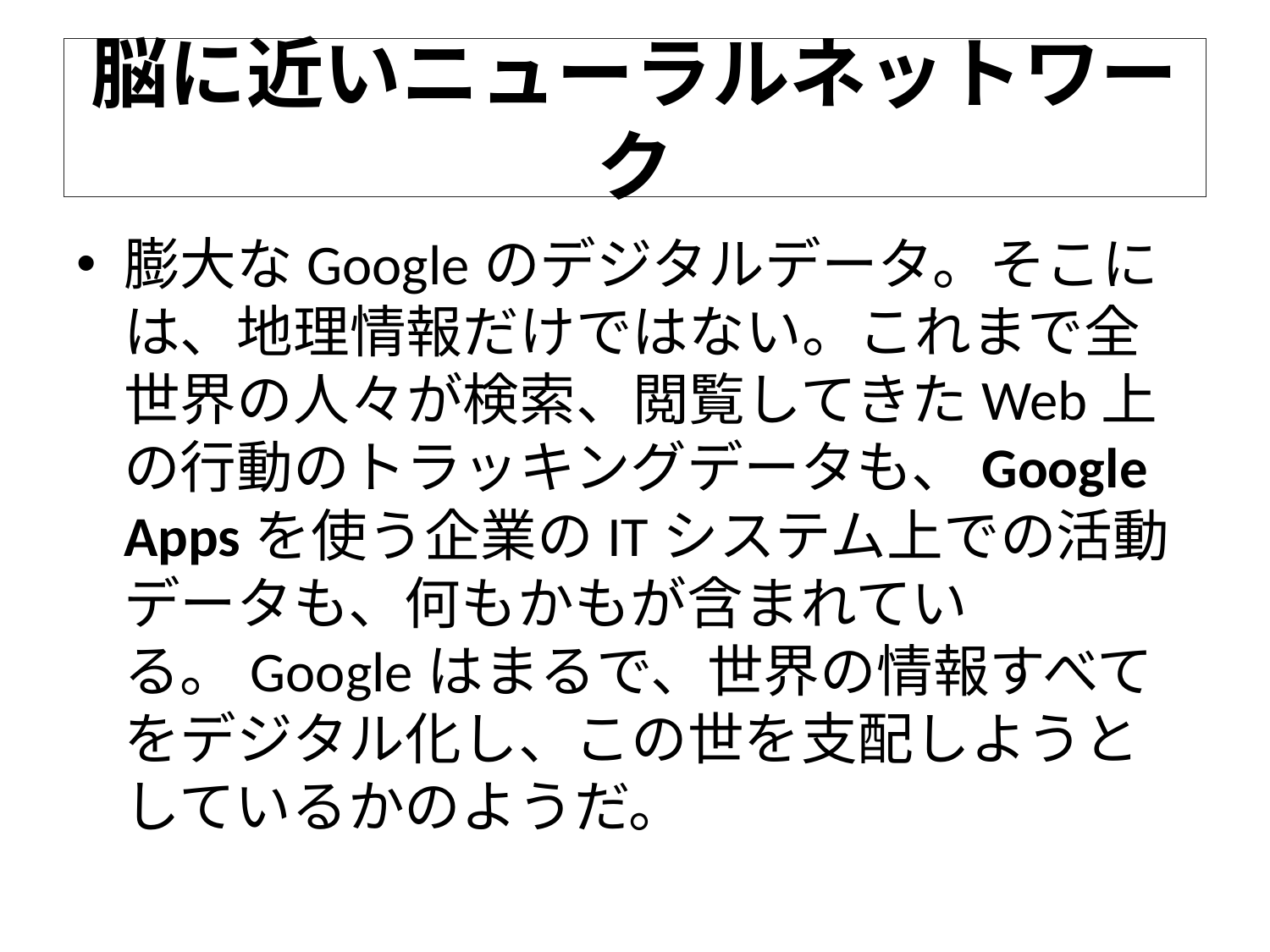

# 脳に近いニューラルネットワーク
膨大なGoogleのデジタルデータ。そこには、地理情報だけではない。これまで全世界の人々が検索、閲覧してきたWeb上の行動のトラッキングデータも、Google Appsを使う企業のITシステム上での活動データも、何もかもが含まれている。Googleはまるで、世界の情報すべてをデジタル化し、この世を支配しようとしているかのようだ。